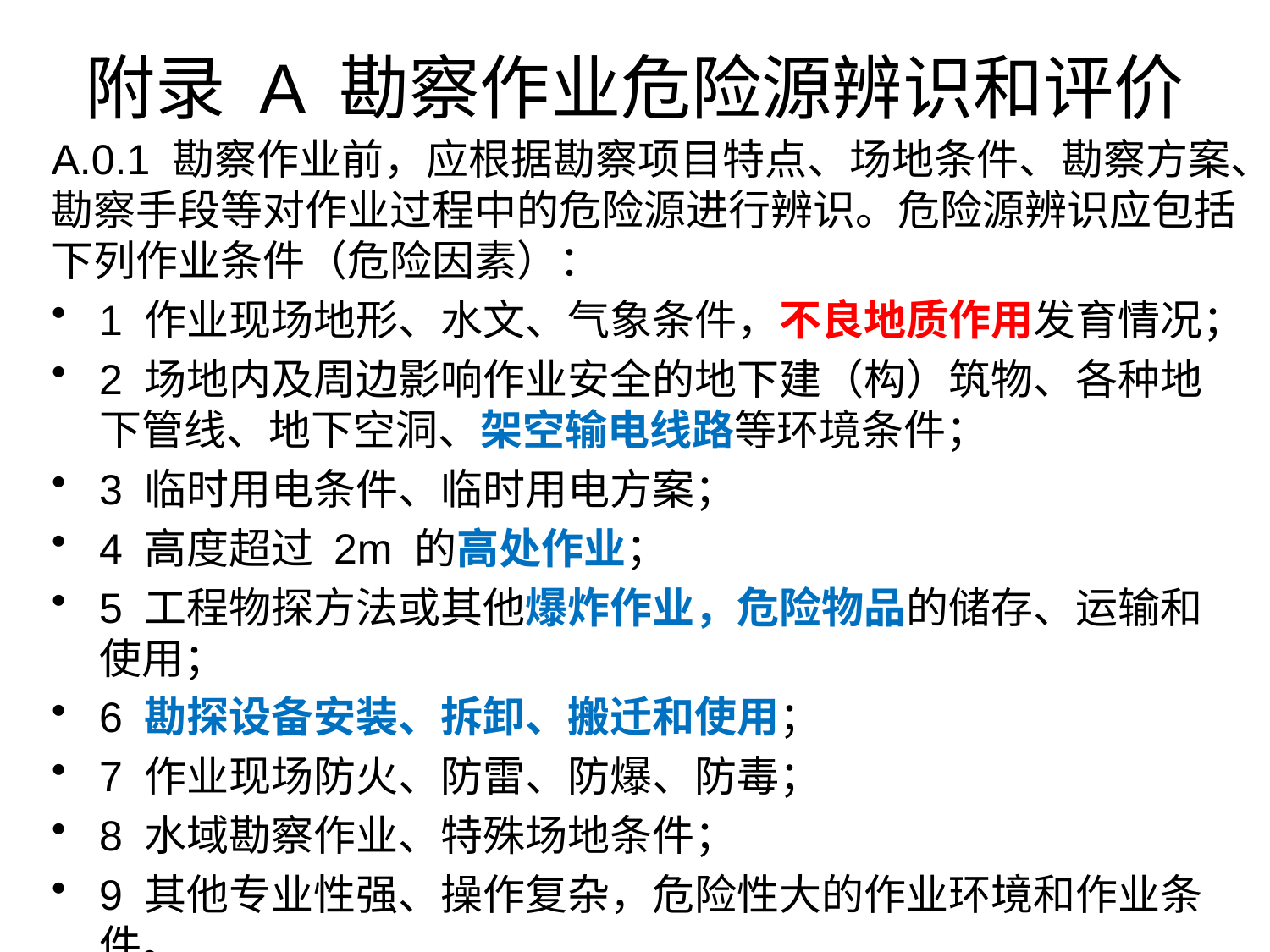

# 附录 A 勘察作业危险源辨识和评价
A.0.1 勘察作业前，应根据勘察项目特点、场地条件、勘察方案、勘察手段等对作业过程中的危险源进行辨识。危险源辨识应包括下列作业条件（危险因素）：
1 作业现场地形、水文、气象条件，不良地质作用发育情况；
2 场地内及周边影响作业安全的地下建（构）筑物、各种地下管线、地下空洞、架空输电线路等环境条件；
3 临时用电条件、临时用电方案；
4 高度超过 2m 的高处作业；
5 工程物探方法或其他爆炸作业，危险物品的储存、运输和使用；
6 勘探设备安装、拆卸、搬迁和使用；
7 作业现场防火、防雷、防爆、防毒；
8 水域勘察作业、特殊场地条件；
9 其他专业性强、操作复杂，危险性大的作业环境和作业条件。